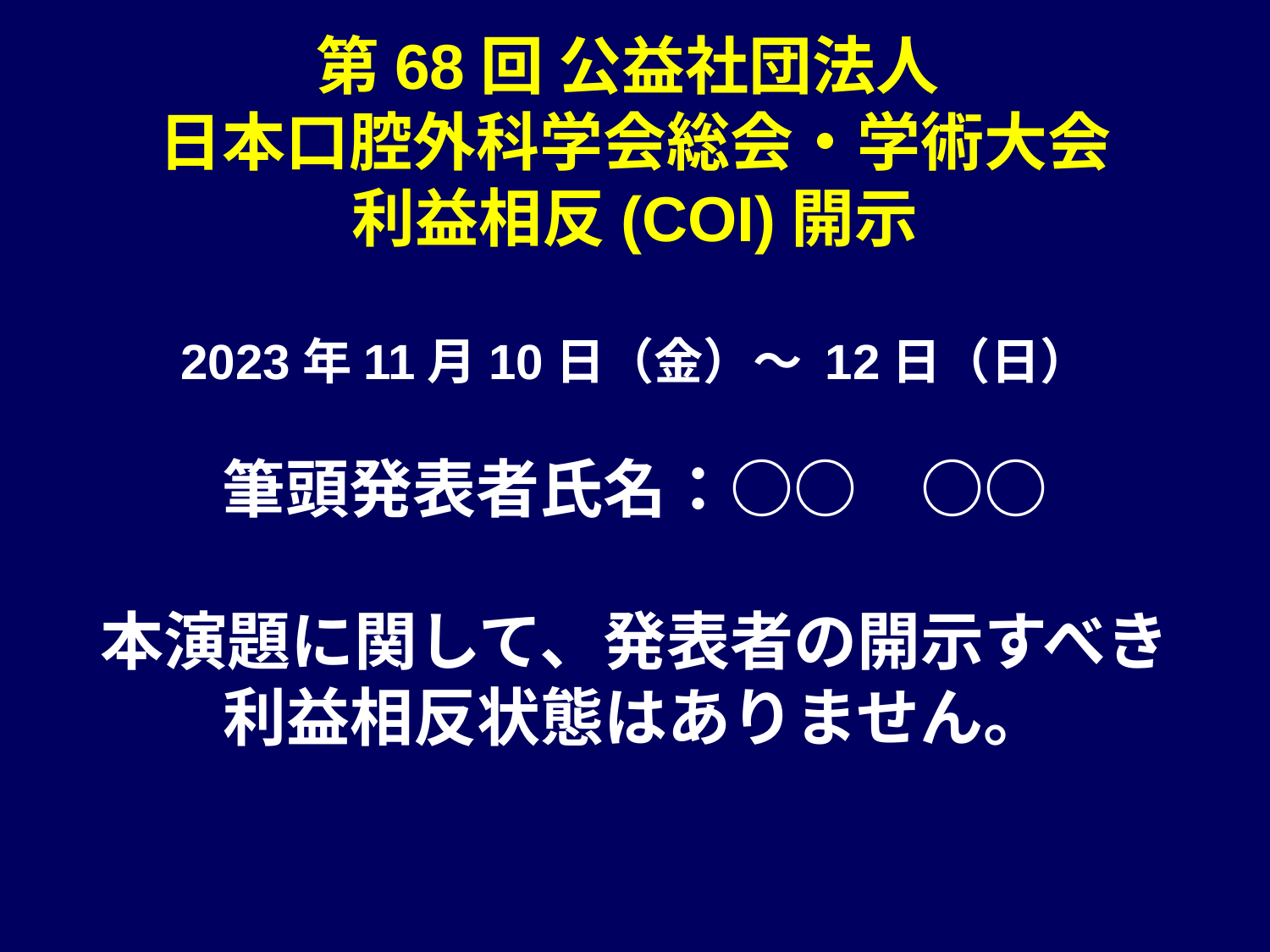

# 第68回 公益社団法人 日本口腔外科学会総会・学術大会 利益相反(COI)開示 2023年11月10日（金）〜 12日（日） 筆頭発表者氏名：○○　○○ 本演題に関して、発表者の開示すべき 利益相反状態はありません。